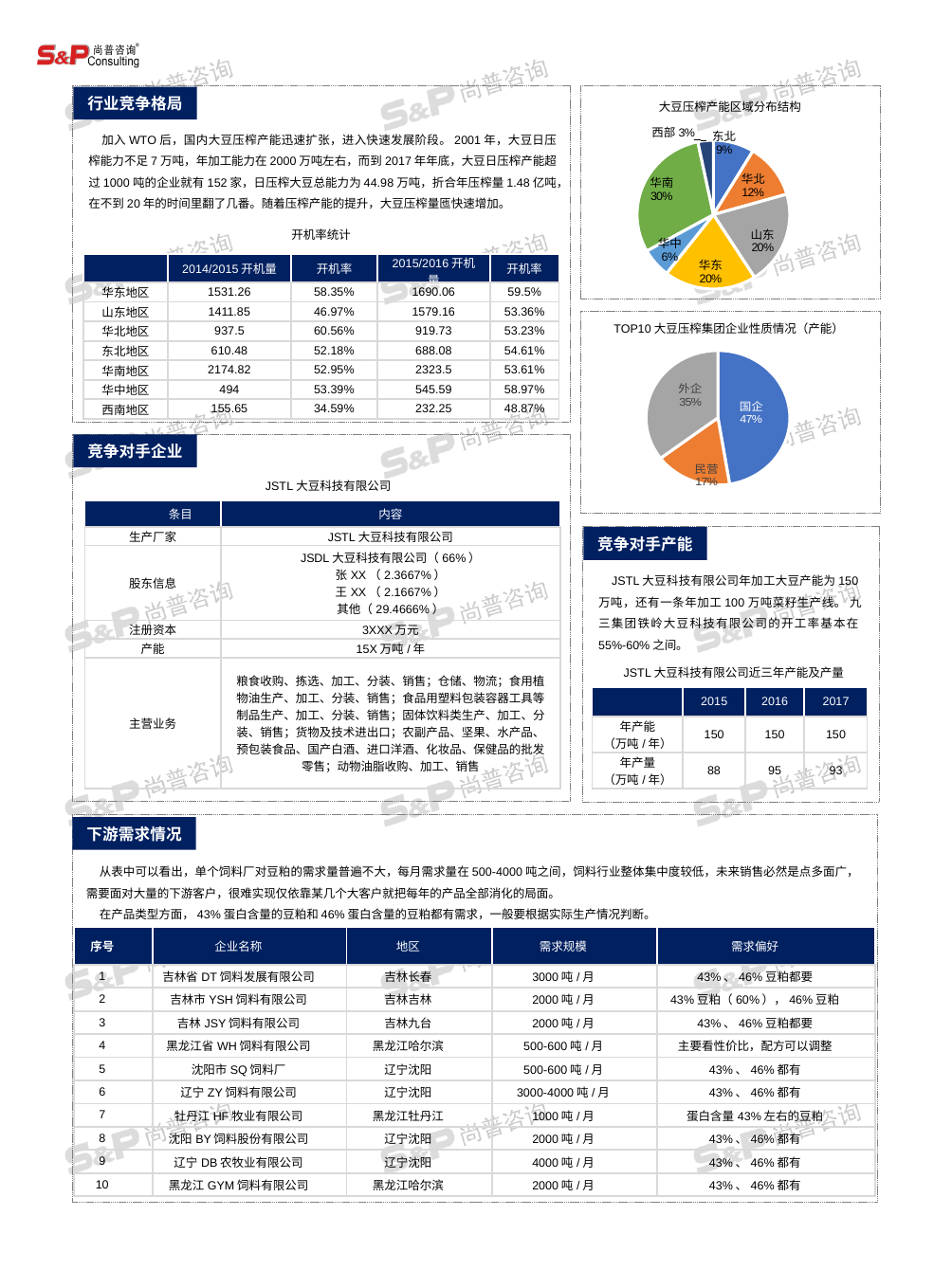

行业竞争格局
大豆压榨产能区域分布结构

### Chart

| Category | 销售额 |
|---|---|
| 东北 | 35000.0 |
| 华北 | 48000.0 |
| 山东 | 82200.0 |
| 华东 | 78900.0 |
| 华中 | 25700.0 |
| 华南 | 120400.0 |
| 西南、西北 | 13200.0 |
加入WTO后，国内大豆压榨产能迅速扩张，进入快速发展阶段。2001年，大豆日压榨能力不足7万吨，年加工能力在2000万吨左右，而到2017年年底，大豆日压榨产能超过1000吨的企业就有152家，日压榨大豆总能力为44.98万吨，折合年压榨量1.48亿吨，在不到20年的时间里翻了几番。随着压榨产能的提升，大豆压榨量匜快速增加。
开机率统计
|  | 2014/2015开机量 | 开机率 | 2015/2016开机量 | 开机率 |
| --- | --- | --- | --- | --- |
| 华东地区 | 1531.26 | 58.35% | 1690.06 | 59.5% |
| 山东地区 | 1411.85 | 46.97% | 1579.16 | 53.36% |
| 华北地区 | 937.5 | 60.56% | 919.73 | 53.23% |
| 东北地区 | 610.48 | 52.18% | 688.08 | 54.61% |
| 华南地区 | 2174.82 | 52.95% | 2323.5 | 53.61% |
| 华中地区 | 494 | 53.39% | 545.59 | 58.97% |
| 西南地区 | 155.65 | 34.59% | 232.25 | 48.87% |

TOP10大豆压榨集团企业性质情况（产能）

### Chart

| Category | 销售额 |
|---|---|
| 国企 | 134600.0 |
| 民营 | 49200.0 |
| 外企 | 100200.0 |
竞争对手企业

JSTL大豆科技有限公司
| 条目 | 内容 |
| --- | --- |
| 生产厂家 | JSTL大豆科技有限公司 |
| 股东信息 | JSDL大豆科技有限公司（66%） 张XX（2.3667%） 王XX（2.1667%） 其他（29.4666%） |
| 注册资本 | 3XXX万元 |
| 产能 | 15X万吨/年 |
| 主营业务 | 粮食收购、拣选、加工、分装、销售；仓储、物流；食用植物油生产、加工、分装、销售；食品用塑料包装容器工具等制品生产、加工、分装、销售；固体饮料类生产、加工、分装、销售；货物及技术进出口；农副产品、坚果、水产品、预包装食品、国产白酒、进口洋酒、化妆品、保健品的批发零售；动物油脂收购、加工、销售 |

竞争对手产能
JSTL大豆科技有限公司年加工大豆产能为150万吨，还有一条年加工100万吨菜籽生产线。 九三集团铁岭大豆科技有限公司的开工率基本在55%-60%之间。
JSTL大豆科技有限公司近三年产能及产量
|  | 2015 | 2016 | 2017 |
| --- | --- | --- | --- |
| 年产能 （万吨/年） | 150 | 150 | 150 |
| 年产量 （万吨/年） | 88 | 95 | 93 |

下游需求情况
从表中可以看出，单个饲料厂对豆粕的需求量普遍不大，每月需求量在500-4000吨之间，饲料行业整体集中度较低，未来销售必然是点多面广，需要面对大量的下游客户，很难实现仅依靠某几个大客户就把每年的产品全部消化的局面。
在产品类型方面，43%蛋白含量的豆粕和46%蛋白含量的豆粕都有需求，一般要根据实际生产情况判断。
| 序号 | 企业名称 | 地区 | 需求规模 | 需求偏好 |
| --- | --- | --- | --- | --- |
| 1 | 吉林省DT饲料发展有限公司 | 吉林长春 | 3000吨/月 | 43%、46%豆粕都要 |
| 2 | 吉林市YSH饲料有限公司 | 吉林吉林 | 2000吨/月 | 43%豆粕（60%），46%豆粕 |
| 3 | 吉林JSY饲料有限公司 | 吉林九台 | 2000吨/月 | 43%、46%豆粕都要 |
| 4 | 黑龙江省WH饲料有限公司 | 黑龙江哈尔滨 | 500-600吨/月 | 主要看性价比，配方可以调整 |
| 5 | 沈阳市SQ饲料厂 | 辽宁沈阳 | 500-600吨/月 | 43%、46%都有 |
| 6 | 辽宁ZY饲料有限公司 | 辽宁沈阳 | 3000-4000吨/月 | 43%、46%都有 |
| 7 | 牡丹江HF牧业有限公司 | 黑龙江牡丹江 | 1000吨/月 | 蛋白含量43%左右的豆粕 |
| 8 | 沈阳BY饲料股份有限公司 | 辽宁沈阳 | 2000吨/月 | 43%、46%都有 |
| 9 | 辽宁DB农牧业有限公司 | 辽宁沈阳 | 4000吨/月 | 43%、46%都有 |
| 10 | 黑龙江GYM饲料有限公司 | 黑龙江哈尔滨 | 2000吨/月 | 43%、46%都有 |